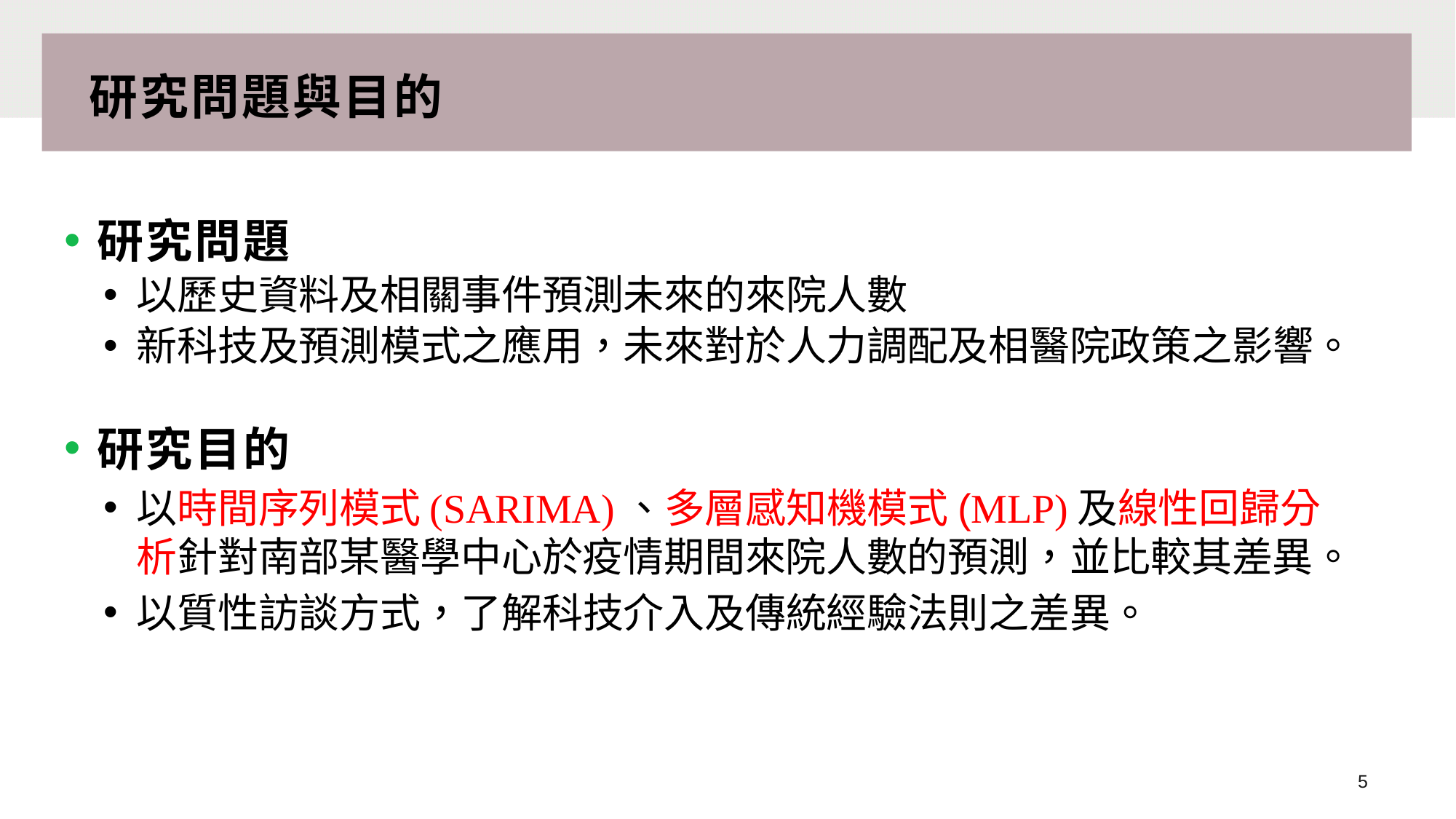

# 研究問題與目的
研究問題
以歷史資料及相關事件預測未來的來院人數
新科技及預測模式之應用，未來對於人力調配及相醫院政策之影響。
研究目的
以時間序列模式(SARIMA)、多層感知機模式(MLP)及線性回歸分析針對南部某醫學中心於疫情期間來院人數的預測，並比較其差異。
以質性訪談方式，了解科技介入及傳統經驗法則之差異。

5